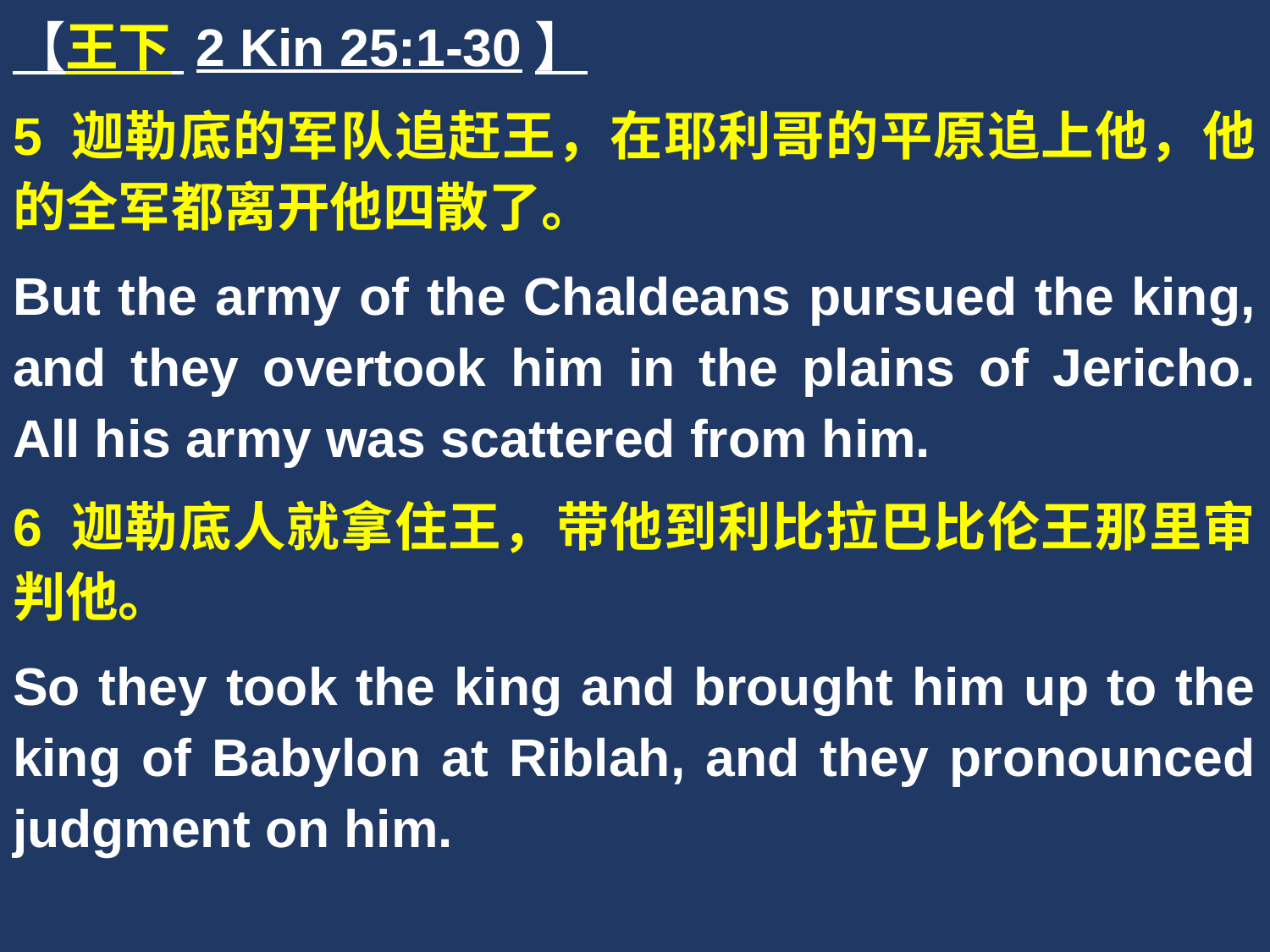

【王下 2 Kin 25:1-30】
5 迦勒底的军队追赶王，在耶利哥的平原追上他，他的全军都离开他四散了。
But the army of the Chaldeans pursued the king, and they overtook him in the plains of Jericho. All his army was scattered from him.
6 迦勒底人就拿住王，带他到利比拉巴比伦王那里审判他。
So they took the king and brought him up to the king of Babylon at Riblah, and they pronounced judgment on him.